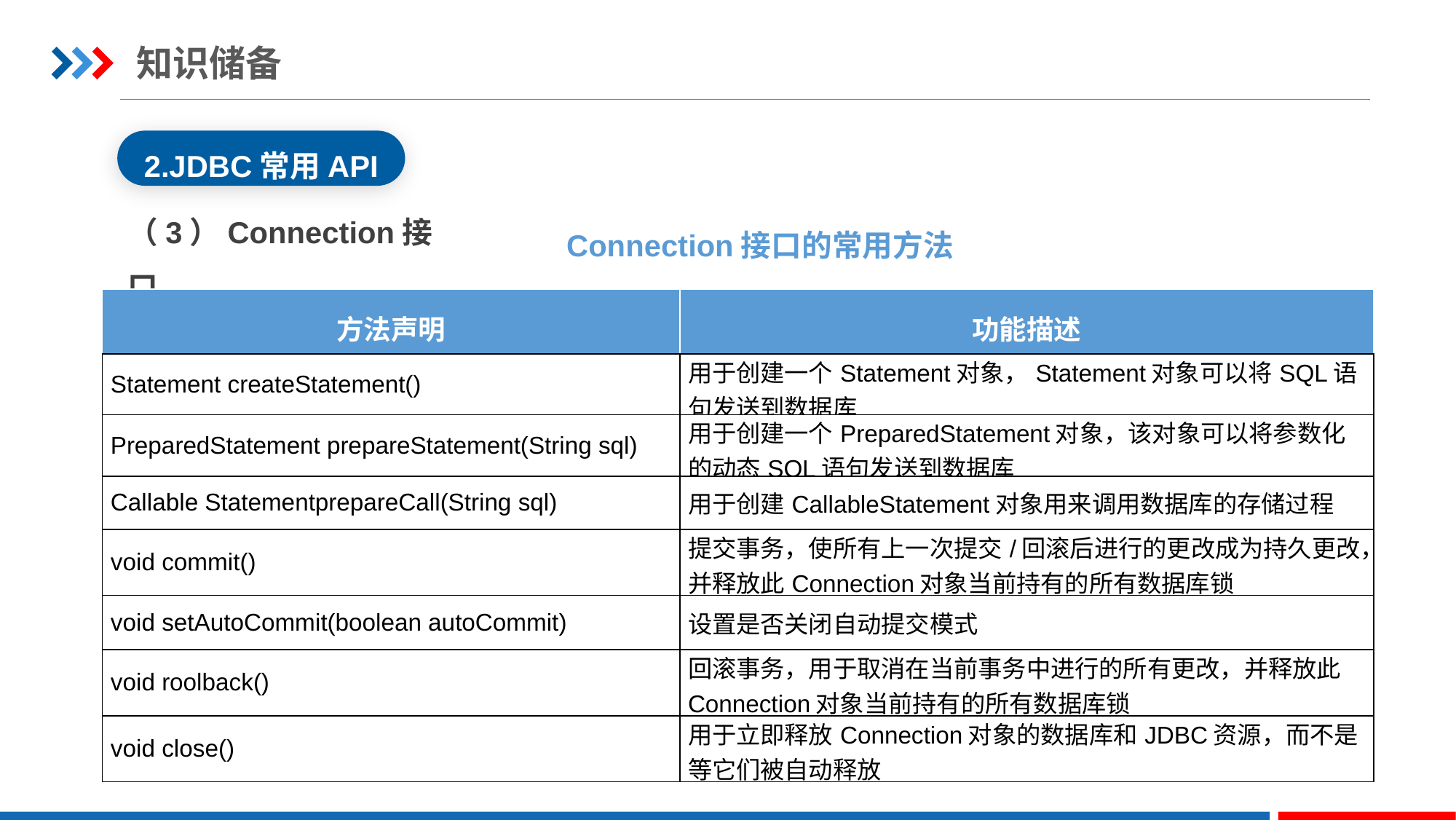

知识储备
2.JDBC常用API

（3）Connection接口
Connection接口的常用方法
| 方法声明 | 功能描述 |
| --- | --- |
| Statement createStatement() | 用于创建一个Statement对象，Statement对象可以将SQL语句发送到数据库 |
| PreparedStatement prepareStatement(String sql) | 用于创建一个PreparedStatement对象，该对象可以将参数化的动态SQL语句发送到数据库 |
| Callable StatementprepareCall(String sql) | 用于创建CallableStatement对象用来调用数据库的存储过程 |
| void commit() | 提交事务，使所有上一次提交/回滚后进行的更改成为持久更改，并释放此Connection对象当前持有的所有数据库锁 |
| void setAutoCommit(boolean autoCommit) | 设置是否关闭自动提交模式 |
| void roolback() | 回滚事务，用于取消在当前事务中进行的所有更改，并释放此Connection对象当前持有的所有数据库锁 |
| void close() | 用于立即释放Connection对象的数据库和JDBC资源，而不是等它们被自动释放 |